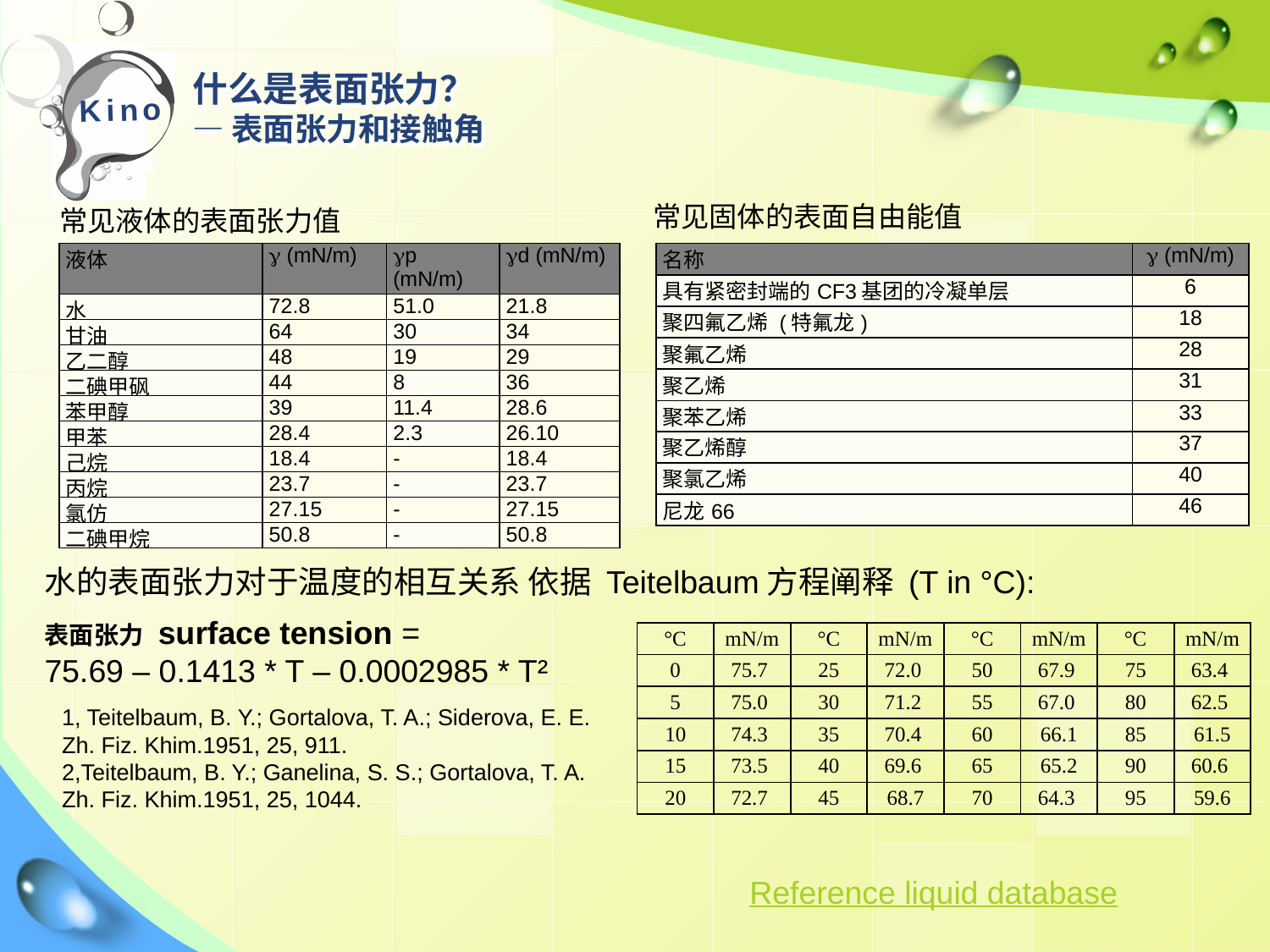

# 什么是表面张力？ — 表面张力和接触角
常见固体的表面自由能值
常见液体的表面张力值
| 液体 | γ (mN/m) | γp (mN/m) | γd (mN/m) |
| --- | --- | --- | --- |
| 水 | 72.8 | 51.0 | 21.8 |
| 甘油 | 64 | 30 | 34 |
| 乙二醇 | 48 | 19 | 29 |
| 二碘甲砜 | 44 | 8 | 36 |
| 苯甲醇 | 39 | 11.4 | 28.6 |
| 甲苯 | 28.4 | 2.3 | 26.10 |
| 己烷 | 18.4 | - | 18.4 |
| 丙烷 | 23.7 | - | 23.7 |
| 氯仿 | 27.15 | - | 27.15 |
| 二碘甲烷 | 50.8 | - | 50.8 |
| 名称 | γ (mN/m) |
| --- | --- |
| 具有紧密封端的CF3基团的冷凝单层 | 6 |
| 聚四氟乙烯 (特氟龙) | 18 |
| 聚氟乙烯 | 28 |
| 聚乙烯 | 31 |
| 聚苯乙烯 | 33 |
| 聚乙烯醇 | 37 |
| 聚氯乙烯 | 40 |
| 尼龙66 | 46 |
水的表面张力对于温度的相互关系 依据 Teitelbaum方程阐释 (T in °C):
表面张力 surface tension =
75.69 – 0.1413 * T – 0.0002985 * T²
| °C | mN/m | °C | mN/m | °C | mN/m | °C | mN/m |
| --- | --- | --- | --- | --- | --- | --- | --- |
| 0 | 75.7 | 25 | 72.0 | 50 | 67.9 | 75 | 63.4 |
| 5 | 75.0 | 30 | 71.2 | 55 | 67.0 | 80 | 62.5 |
| 10 | 74.3 | 35 | 70.4 | 60 | 66.1 | 85 | 61.5 |
| 15 | 73.5 | 40 | 69.6 | 65 | 65.2 | 90 | 60.6 |
| 20 | 72.7 | 45 | 68.7 | 70 | 64.3 | 95 | 59.6 |
1, Teitelbaum, B. Y.; Gortalova, T. A.; Siderova, E. E. Zh. Fiz. Khim.1951, 25, 911.
2,Teitelbaum, B. Y.; Ganelina, S. S.; Gortalova, T. A. Zh. Fiz. Khim.1951, 25, 1044.
Reference liquid database